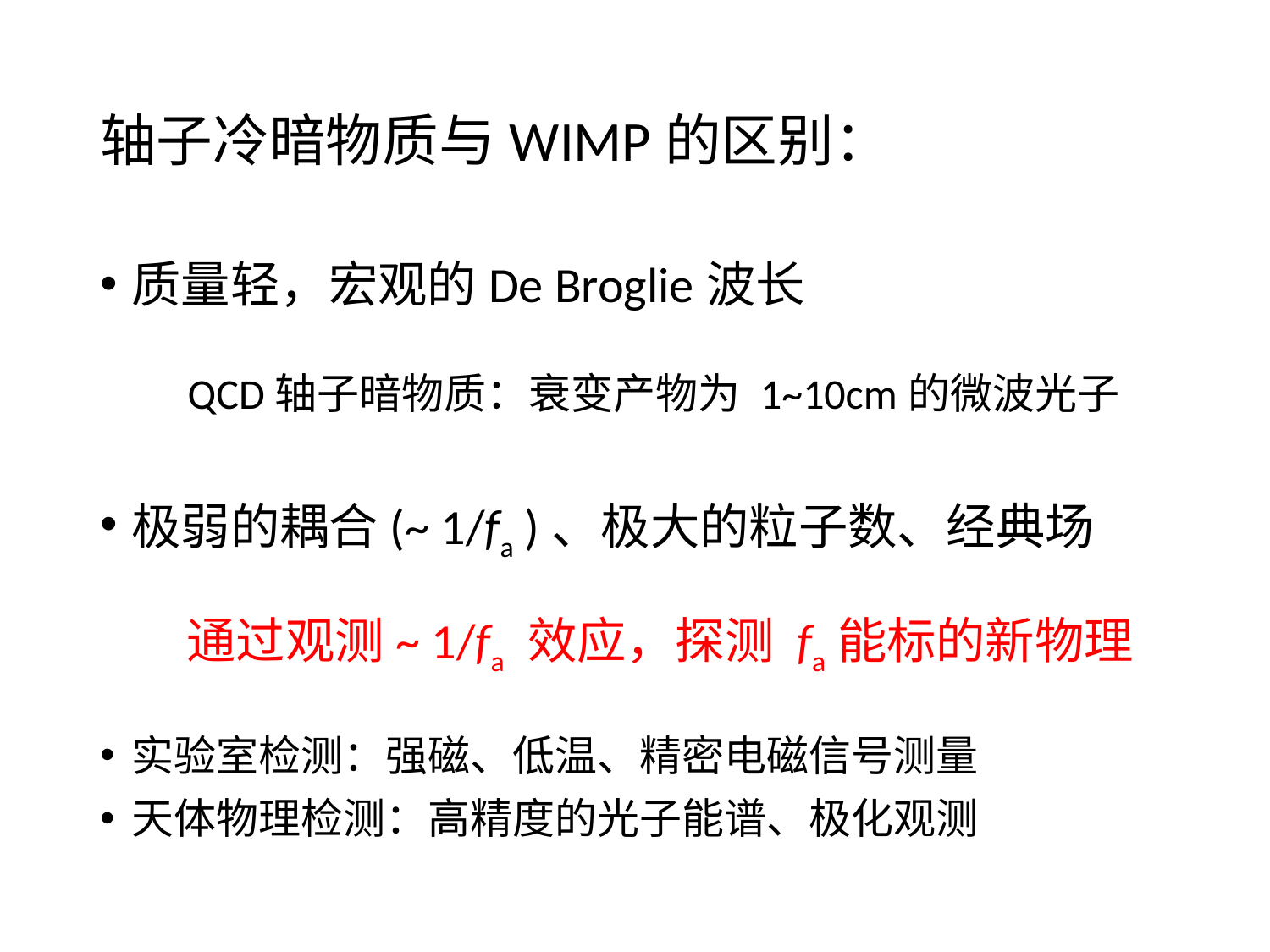

# 轴子冷暗物质与WIMP的区别：
质量轻，宏观的De Broglie波长
    QCD轴子暗物质：衰变产物为 1~10cm的微波光子
极弱的耦合(~ 1/fa )、极大的粒子数、经典场
     通过观测~ 1/fa 效应，探测 fa能标的新物理
实验室检测：强磁、低温、精密电磁信号测量
天体物理检测：高精度的光子能谱、极化观测